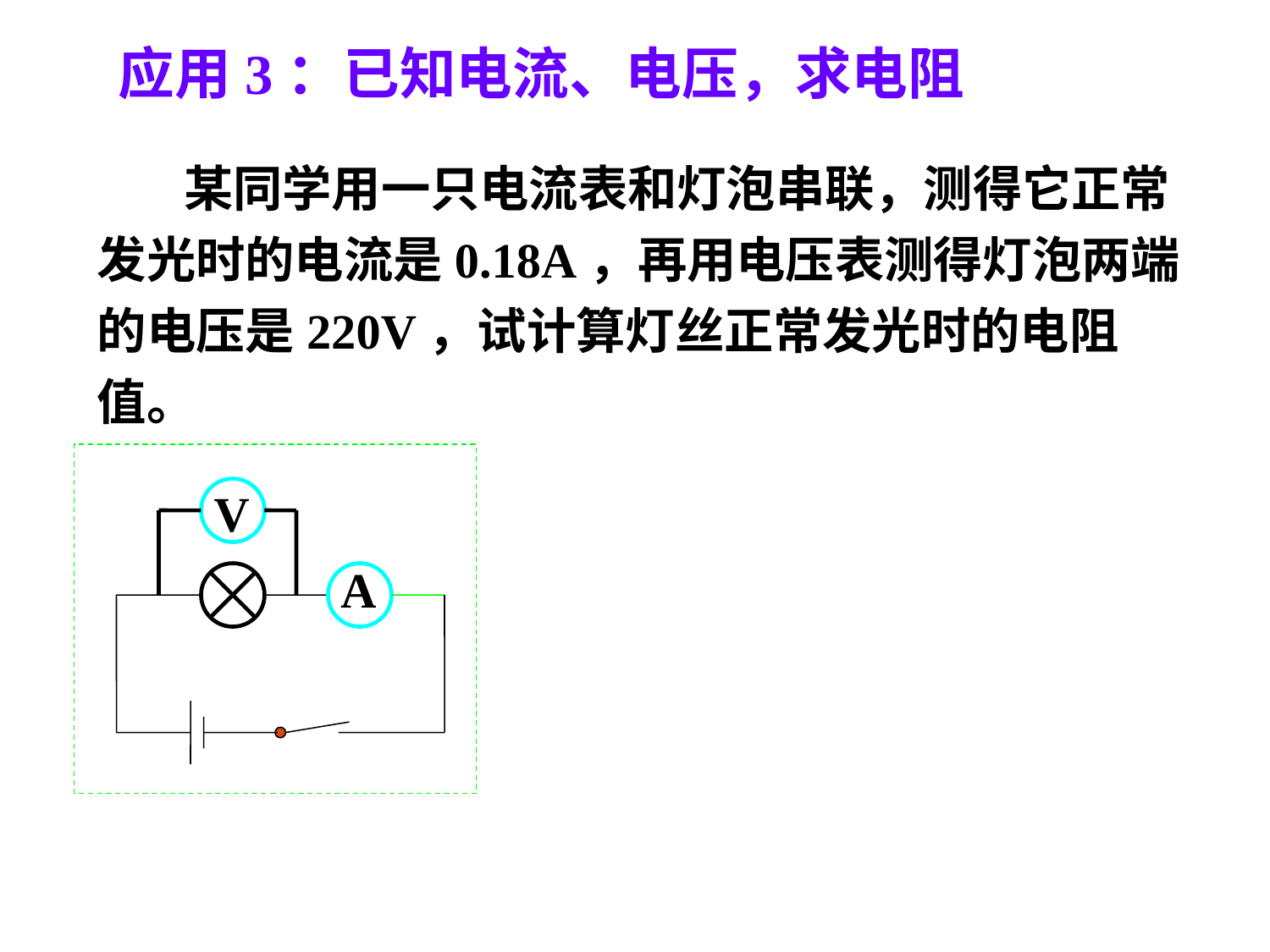

应用3：已知电流、电压，求电阻
        某同学用一只电流表和灯泡串联，测得它正常发光时的电流是0.18A，再用电压表测得灯泡两端的电压是220V，试计算灯丝正常发光时的电阻值。

V

A